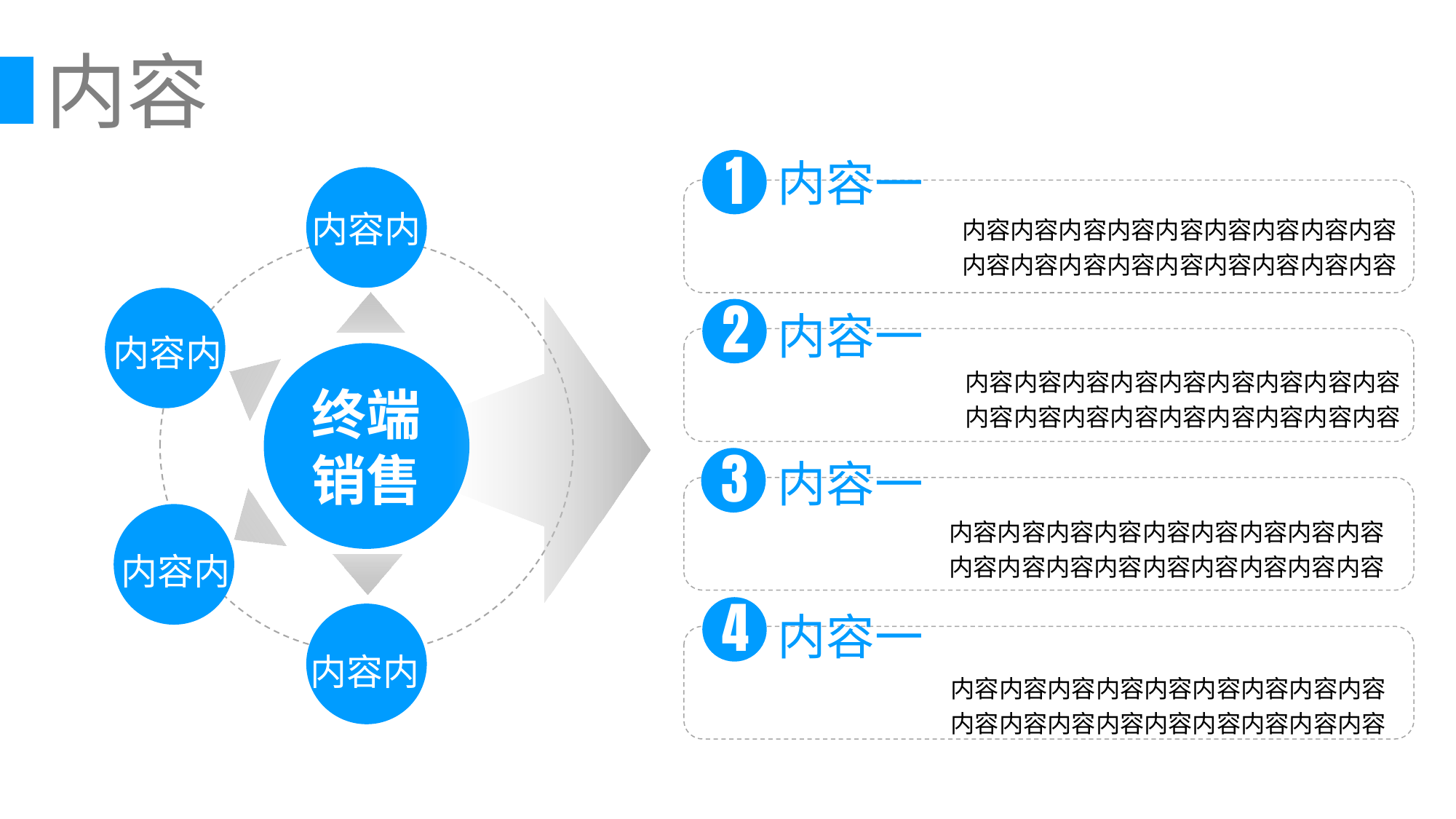

内容

内容一
1

终端销售

内容内容内容内容内容内容内容内容内容
内容内容内容内容内容内容内容内容内容
内容内
2
内容一
内容内

内容内容内容内容内容内容内容内容内容
内容内容内容内容内容内容内容内容内容
3
内容一

内容内容内容内容内容内容内容内容内容
内容内容内容内容内容内容内容内容内容
内容内
4
内容一

内容内
内容内容内容内容内容内容内容内容内容
内容内容内容内容内容内容内容内容内容